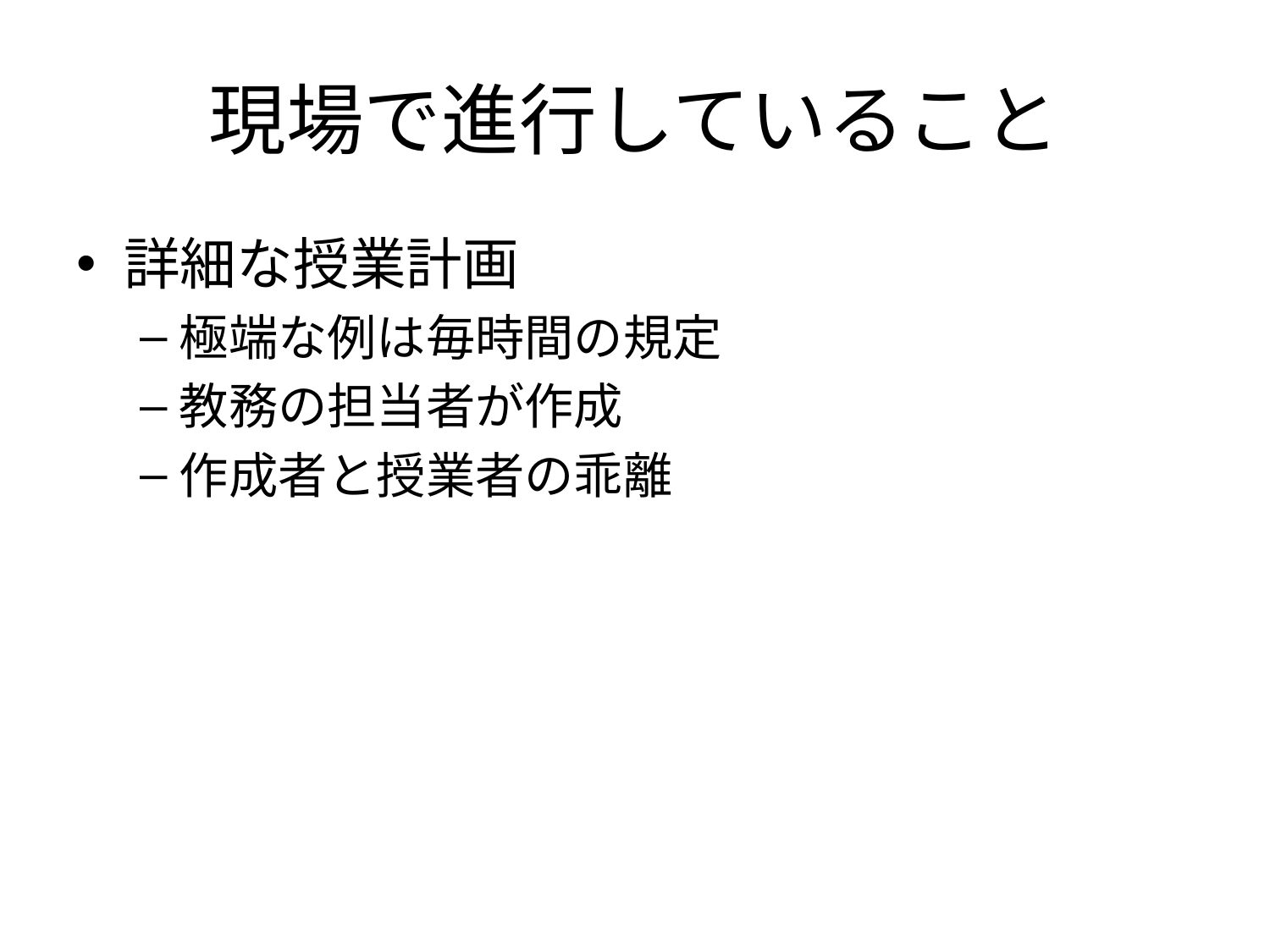

# 現場で進行していること
詳細な授業計画
極端な例は毎時間の規定
教務の担当者が作成
作成者と授業者の乖離